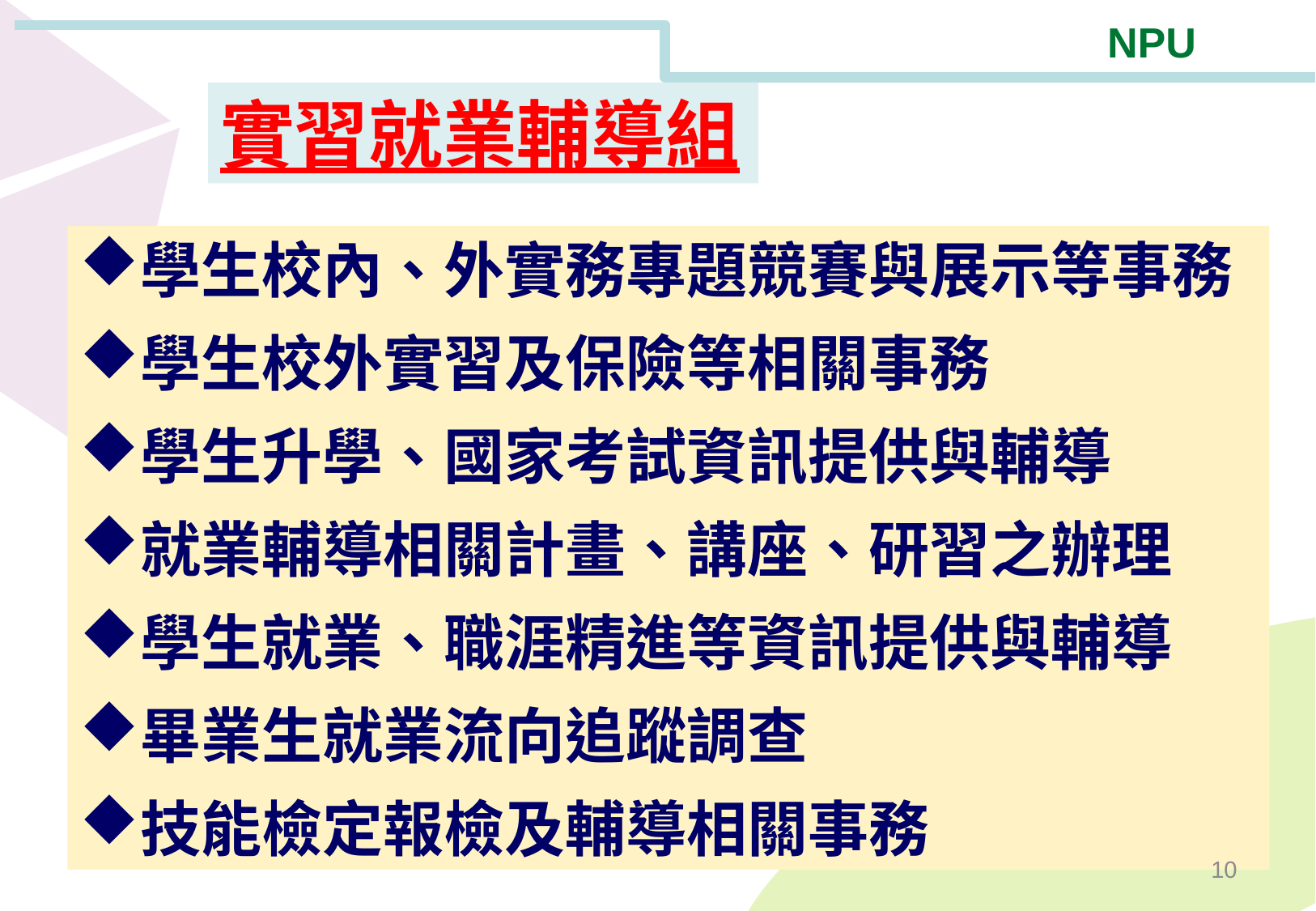

實習就業輔導組
學生校內、外實務專題競賽與展示等事務
學生校外實習及保險等相關事務
學生升學、國家考試資訊提供與輔導
就業輔導相關計畫、講座、研習之辦理
學生就業、職涯精進等資訊提供與輔導
畢業生就業流向追蹤調查
技能檢定報檢及輔導相關事務
10